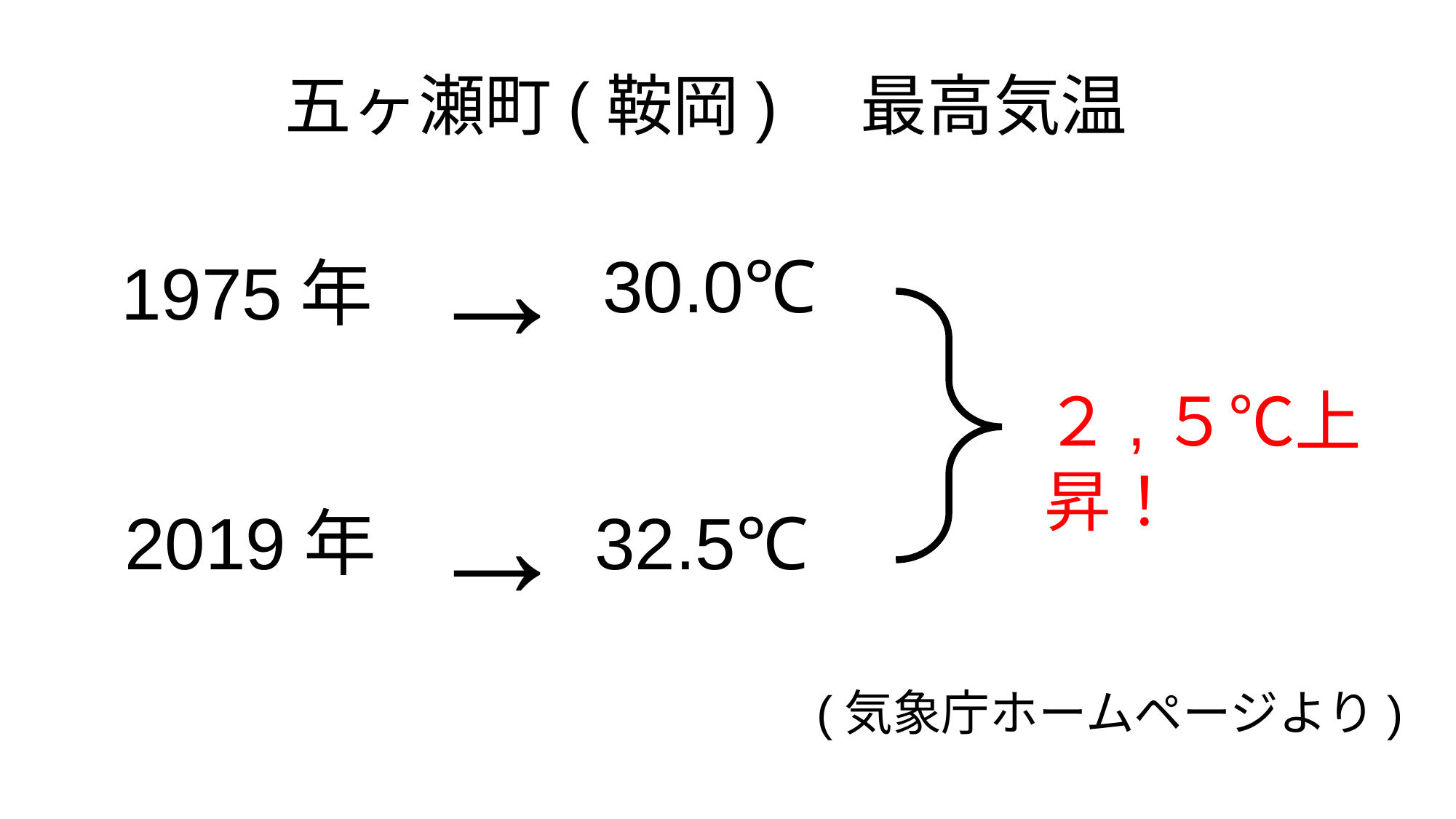

五ヶ瀬町(鞍岡)　最高気温
→
30.0℃
1975年

２,５℃上昇！
→
2019年
32.5℃
(気象庁ホームページより)